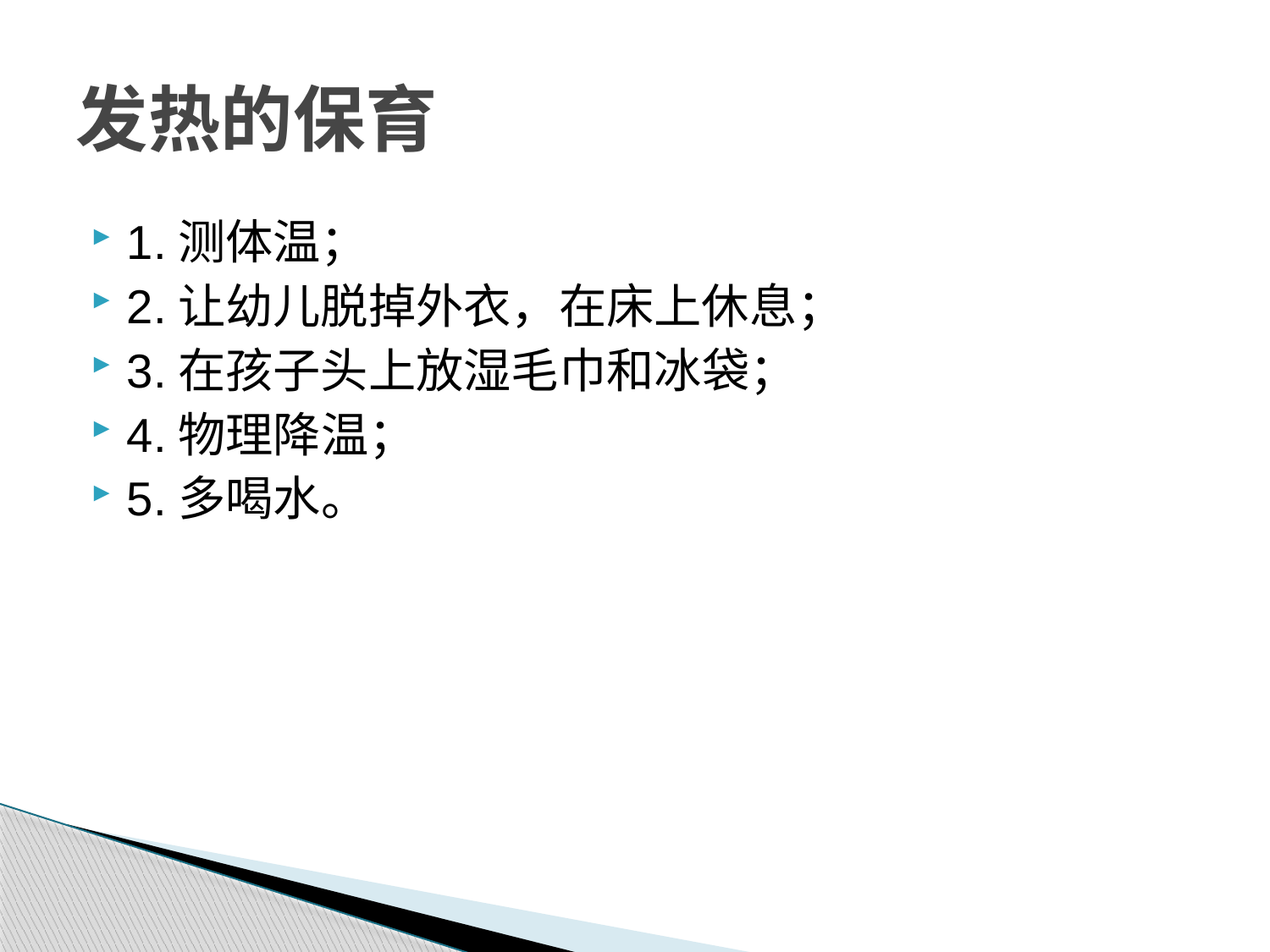

# 发热的保育
1.测体温；
2.让幼儿脱掉外衣，在床上休息；
3.在孩子头上放湿毛巾和冰袋；
4.物理降温；
5.多喝水。